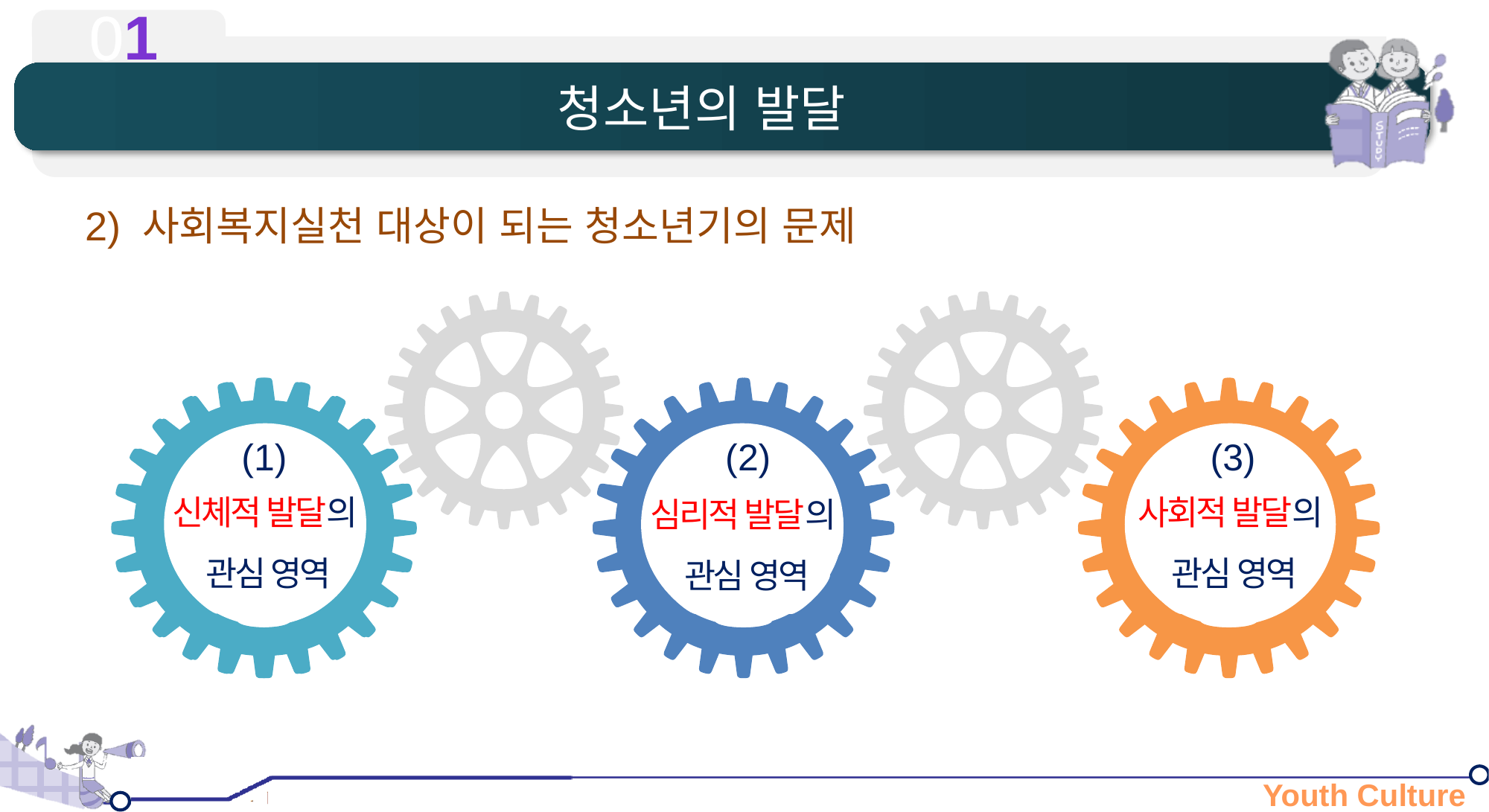

# 청소년의 발달
2) 사회복지실천 대상이 되는 청소년기의 문제

(1)
신체적 발달의
관심 영역

(2)
(3)
사회적 발달의
관심 영역
심리적 발달의
관심 영역